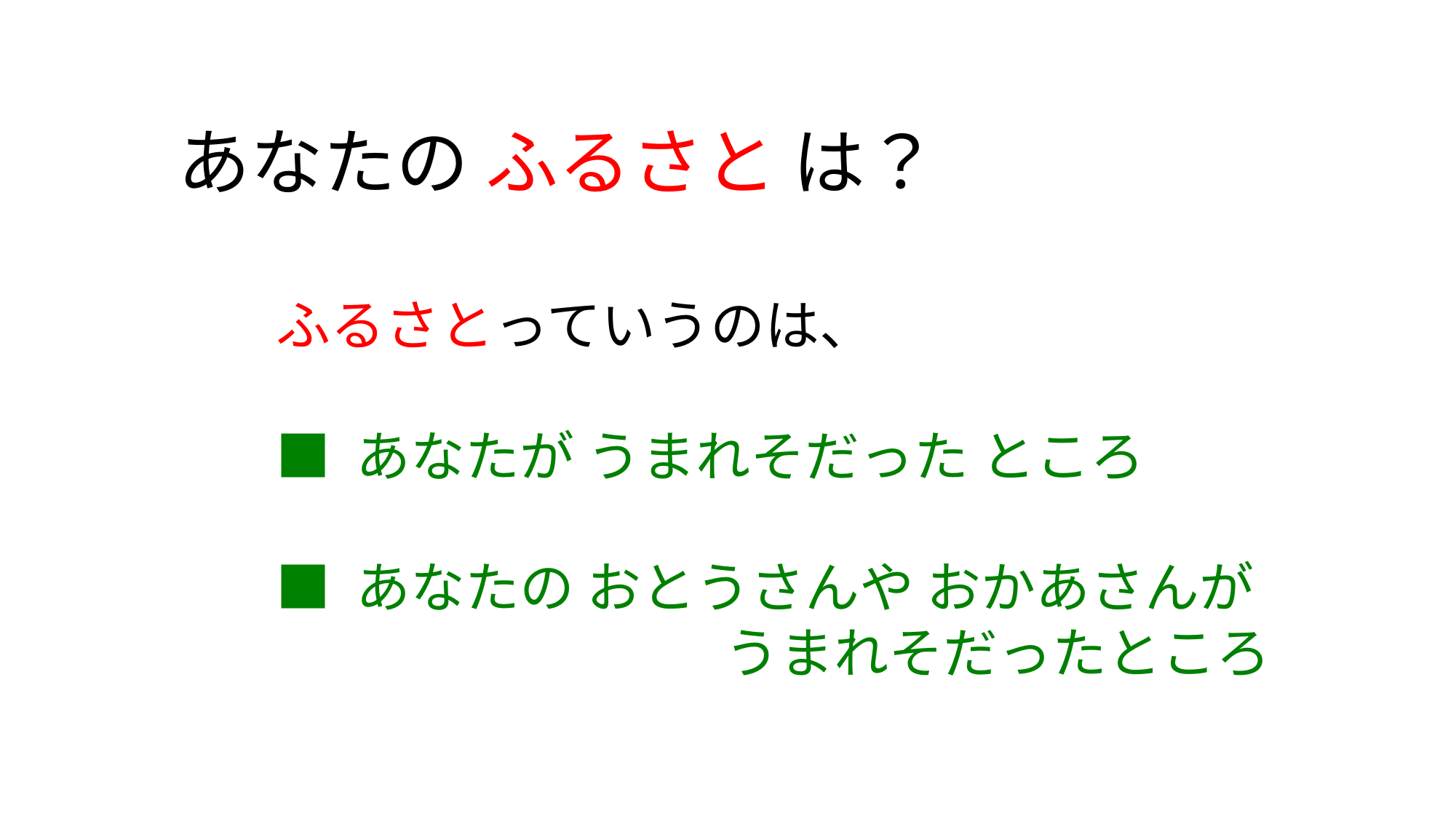

あなたの ふるさと は？
ふるさとっていうのは、

■ あなたが うまれそだった ところ

■ あなたの おとうさんや おかあさんが
　　　　　　　　 うまれそだったところ